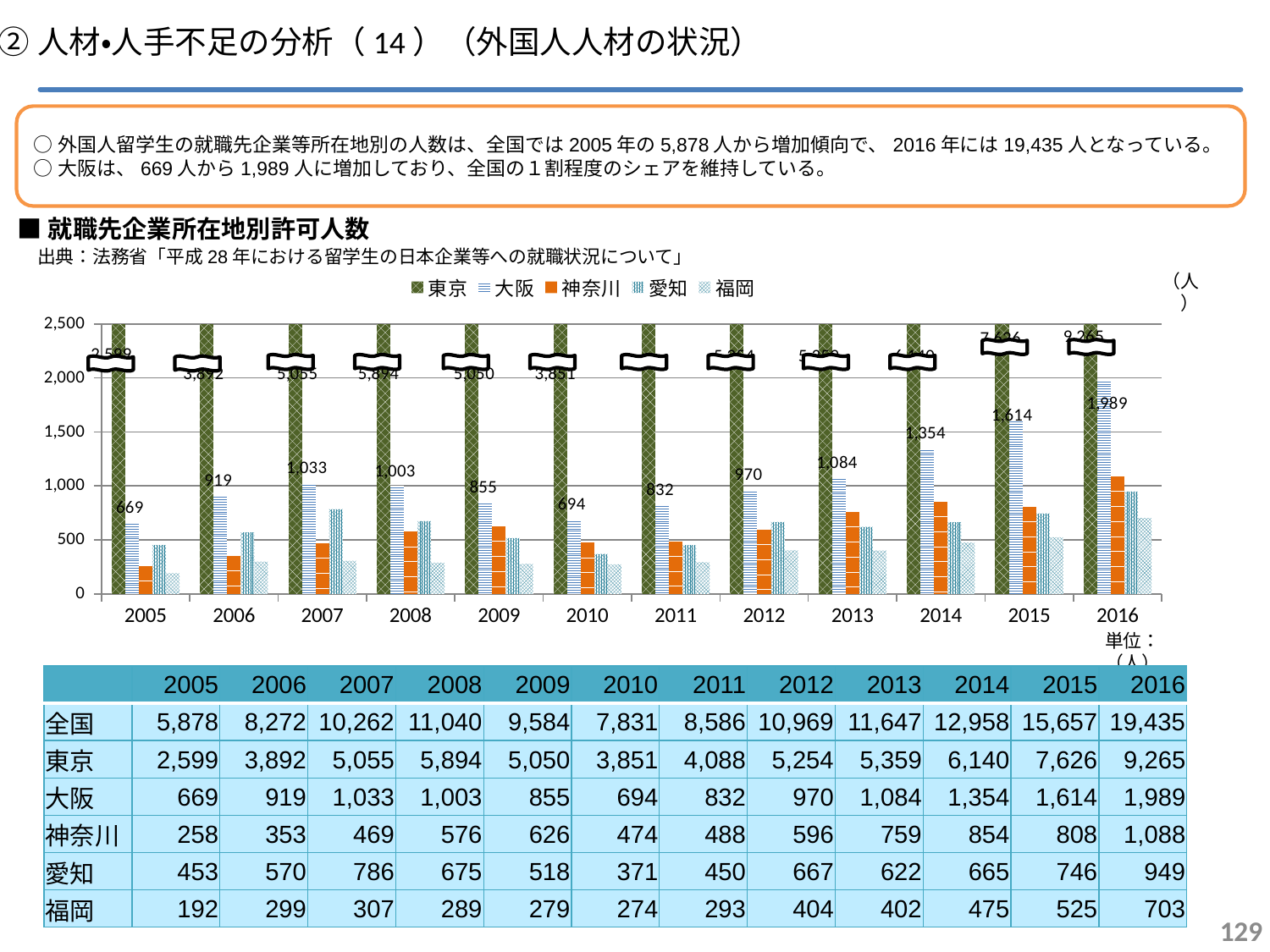

②人材・人手不足の分析（14）（外国人人材の状況）
○外国人留学生の就職先企業等所在地別の人数は、全国では2005年の5,878人から増加傾向で、2016年には19,435人となっている。
○大阪は、669人から1,989人に増加しており、全国の１割程度のシェアを維持している。
■就職先企業所在地別許可人数
出典：法務省「平成28年における留学生の日本企業等への就職状況について」

### Chart

| Category | 東京 | 大阪 | 神奈川 | 愛知 | 福岡 |
|---|---|---|---|---|---|
| 2005 | 2599.0 | 669.0 | 258.0 | 453.0 | 192.0 |
| 2006 | 3892.0 | 919.0 | 353.0 | 570.0 | 299.0 |
| 2007 | 5055.0 | 1033.0 | 469.0 | 786.0 | 307.0 |
| 2008 | 5894.0 | 1003.0 | 576.0 | 675.0 | 289.0 |
| 2009 | 5050.0 | 855.0 | 626.0 | 518.0 | 279.0 |
| 2010 | 3851.0 | 694.0 | 474.0 | 371.0 | 274.0 |
| 2011 | 4088.0 | 832.0 | 488.0 | 450.0 | 293.0 |
| 2012 | 5254.0 | 970.0 | 596.0 | 667.0 | 404.0 |
| 2013 | 5359.0 | 1084.0 | 759.0 | 622.0 | 402.0 |
| 2014 | 6140.0 | 1354.0 | 854.0 | 665.0 | 475.0 |
| 2015 | 7626.0 | 1614.0 | 808.0 | 746.0 | 525.0 |
| 2016 | 9265.0 | 1989.0 | 1088.0 | 949.0 | 703.0 |
（人）

単位：（人）
|  | 2005 | 2006 | 2007 | 2008 | 2009 | 2010 | 2011 | 2012 | 2013 | 2014 | 2015 | 2016 |
| --- | --- | --- | --- | --- | --- | --- | --- | --- | --- | --- | --- | --- |
| 全国 | 5,878 | 8,272 | 10,262 | 11,040 | 9,584 | 7,831 | 8,586 | 10,969 | 11,647 | 12,958 | 15,657 | 19,435 |
| 東京 | 2,599 | 3,892 | 5,055 | 5,894 | 5,050 | 3,851 | 4,088 | 5,254 | 5,359 | 6,140 | 7,626 | 9,265 |
| 大阪 | 669 | 919 | 1,033 | 1,003 | 855 | 694 | 832 | 970 | 1,084 | 1,354 | 1,614 | 1,989 |
| 神奈川 | 258 | 353 | 469 | 576 | 626 | 474 | 488 | 596 | 759 | 854 | 808 | 1,088 |
| 愛知 | 453 | 570 | 786 | 675 | 518 | 371 | 450 | 667 | 622 | 665 | 746 | 949 |
| 福岡 | 192 | 299 | 307 | 289 | 279 | 274 | 293 | 404 | 402 | 475 | 525 | 703 |
129